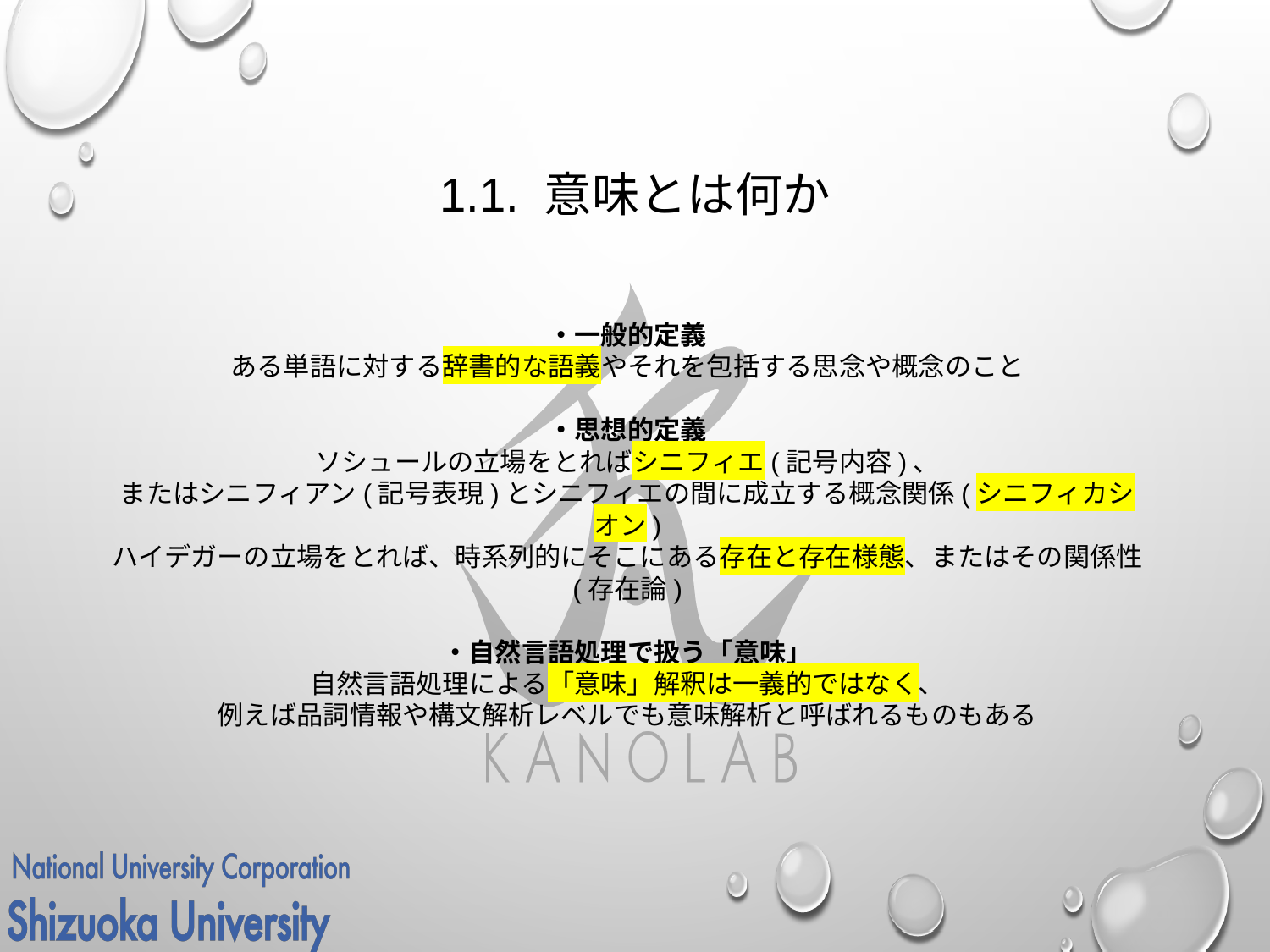

# 1.1. 意味とは何か
・一般的定義
ある単語に対する辞書的な語義やそれを包括する思念や概念のこと

・思想的定義
ソシュールの立場をとればシニフィエ(記号内容)、
またはシニフィアン(記号表現)とシニフィエの間に成立する概念関係(シニフィカシオン)
ハイデガーの立場をとれば、時系列的にそこにある存在と存在様態、またはその関係性
(存在論)

・自然言語処理で扱う「意味」
自然言語処理による「意味」解釈は一義的ではなく、
例えば品詞情報や構文解析レベルでも意味解析と呼ばれるものもある